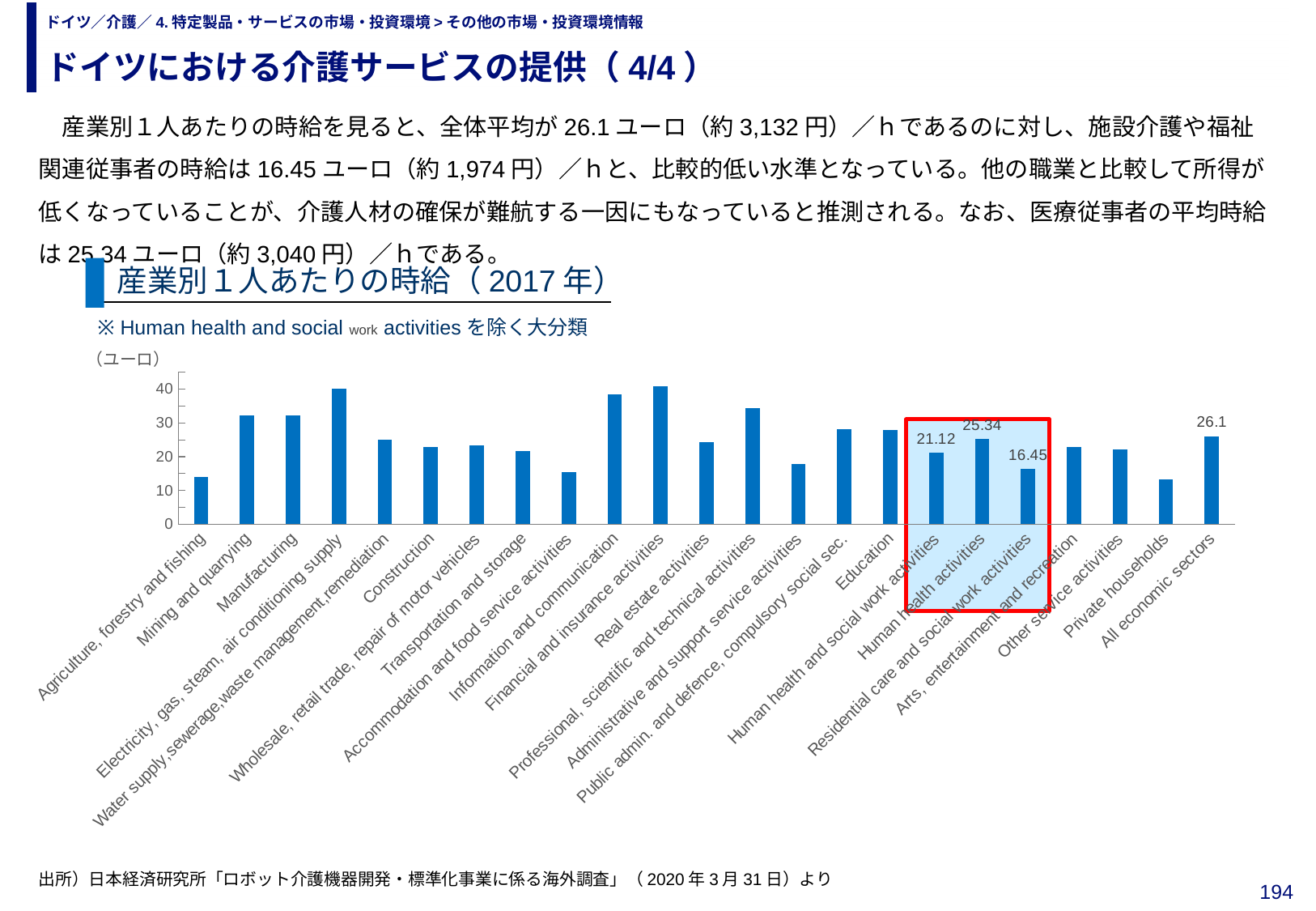

ドイツにおける介護サービスの提供（4/4）
# ドイツ／介護／4.特定製品・サービスの市場・投資環境>その他の市場・投資環境情報
　産業別１人あたりの時給を見ると、全体平均が26.1ユーロ（約3,132円）／ｈであるのに対し、施設介護や福祉関連従事者の時給は16.45ユーロ（約1,974円）／ｈと、比較的低い水準となっている。他の職業と比較して所得が低くなっていることが、介護人材の確保が難航する一因にもなっていると推測される。なお、医療従事者の平均時給は25.34ユーロ（約3,040円）／ｈである。
産業別１人あたりの時給（2017年）

※ Human health and social work activitiesを除く大分類
（ユーロ）

### Chart

| Category | 2017 |
|---|---|
| Agriculture, forestry and fishing | 14.05 |
| Mining and quarrying | 32.12 |
| Manufacturing | 32.17 |
| Electricity, gas, steam, air conditioning supply | 40.04 |
| Water supply,sewerage,waste management,remediation | 24.96 |
| Construction | 22.9 |
| Wholesale, retail trade, repair of motor vehicles | 23.24 |
| Transportation and storage | 21.73 |
| Accommodation and food service activities | 15.36 |
| Information and communication | 38.42 |
| Financial and insurance activities | 40.77 |
| Real estate activities | 24.31 |
| Professional, scientific and technical activities | 34.47 |
| Administrative and support service activities | 17.74 |
| Public admin. and defence, compulsory social sec. | 28.1 |
| Education | 27.83 |
| Human health and social work activities | 21.12 |
| Human health activities | 25.34 |
| Residential care and social work activities | 16.45 |
| Arts, entertainment and recreation | 22.91 |
| Other service activities | 22.24 |
| Private households | 13.28 |
| All economic sectors | 26.1 |
出所）日本経済研究所「ロボット介護機器開発・標準化事業に係る海外調査」（2020年3月31日）より